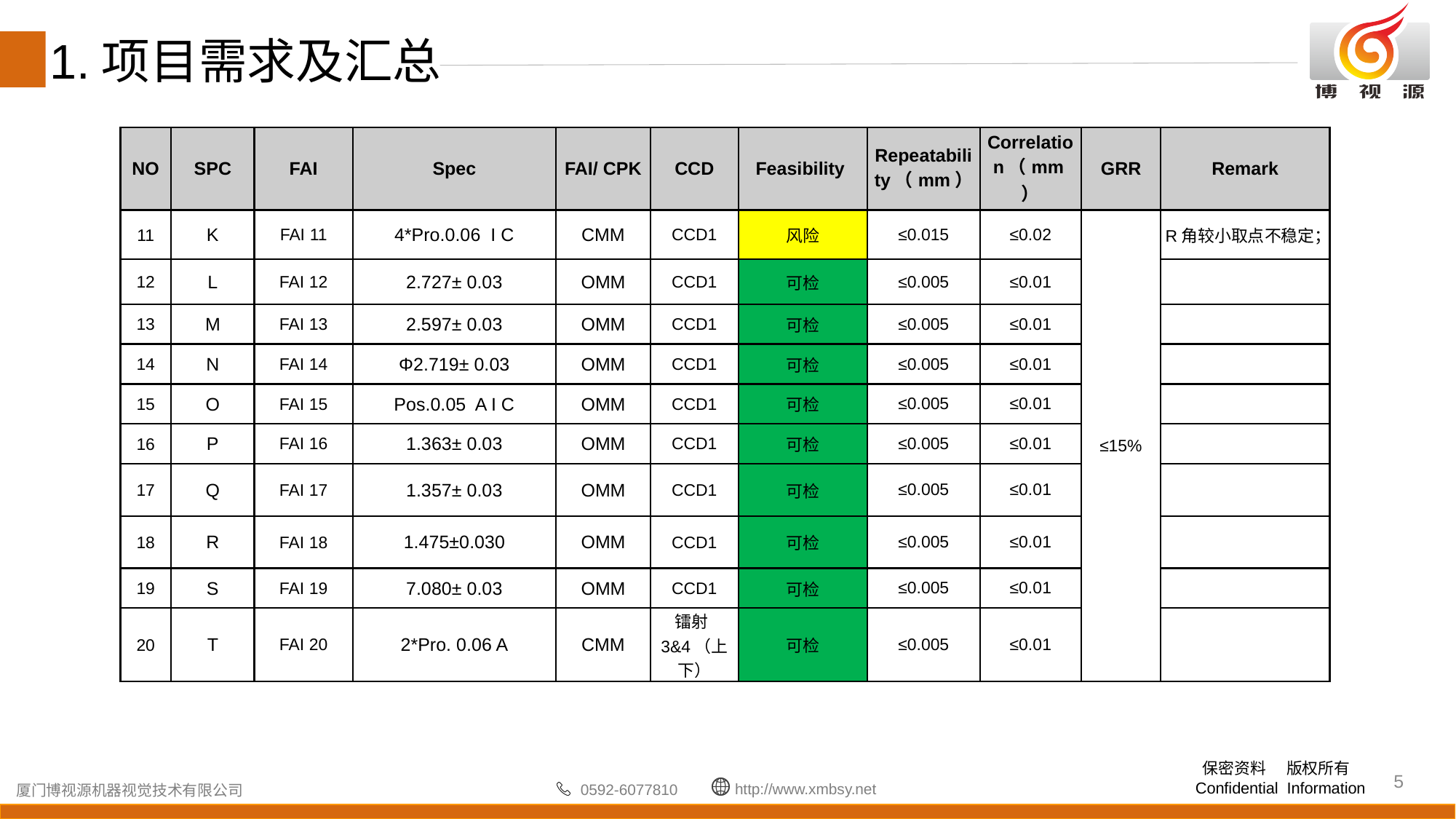

1.项目需求及汇总
| NO | SPC | FAI | Spec | FAI/ CPK | CCD | Feasibility | Repeatability（mm） | Correlation（mm） | GRR | Remark |
| --- | --- | --- | --- | --- | --- | --- | --- | --- | --- | --- |
| 11 | K | FAI 11 | 4\*Pro.0.06 I C | CMM | CCD1 | 风险 | ≤0.015 | ≤0.02 | ≤15% | R角较小取点不稳定； |
| 12 | L | FAI 12 | 2.727± 0.03 | OMM | CCD1 | 可检 | ≤0.005 | ≤0.01 |  |  |
| 13 | M | FAI 13 | 2.597± 0.03 | OMM | CCD1 | 可检 | ≤0.005 | ≤0.01 |  |  |
| 14 | N | FAI 14 | Φ2.719± 0.03 | OMM | CCD1 | 可检 | ≤0.005 | ≤0.01 |  |  |
| 15 | O | FAI 15 | Pos.0.05 A I C | OMM | CCD1 | 可检 | ≤0.005 | ≤0.01 |  |  |
| 16 | P | FAI 16 | 1.363± 0.03 | OMM | CCD1 | 可检 | ≤0.005 | ≤0.01 |  |  |
| 17 | Q | FAI 17 | 1.357± 0.03 | OMM | CCD1 | 可检 | ≤0.005 | ≤0.01 |  |  |
| 18 | R | FAI 18 | 1.475±0.030 | OMM | CCD1 | 可检 | ≤0.005 | ≤0.01 |  |  |
| 19 | S | FAI 19 | 7.080± 0.03 | OMM | CCD1 | 可检 | ≤0.005 | ≤0.01 |  |  |
| 20 | T | FAI 20 | 2\*Pro. 0.06 A | CMM | 镭射3&4（上下） | 可检 | ≤0.005 | ≤0.01 |  |  |
5